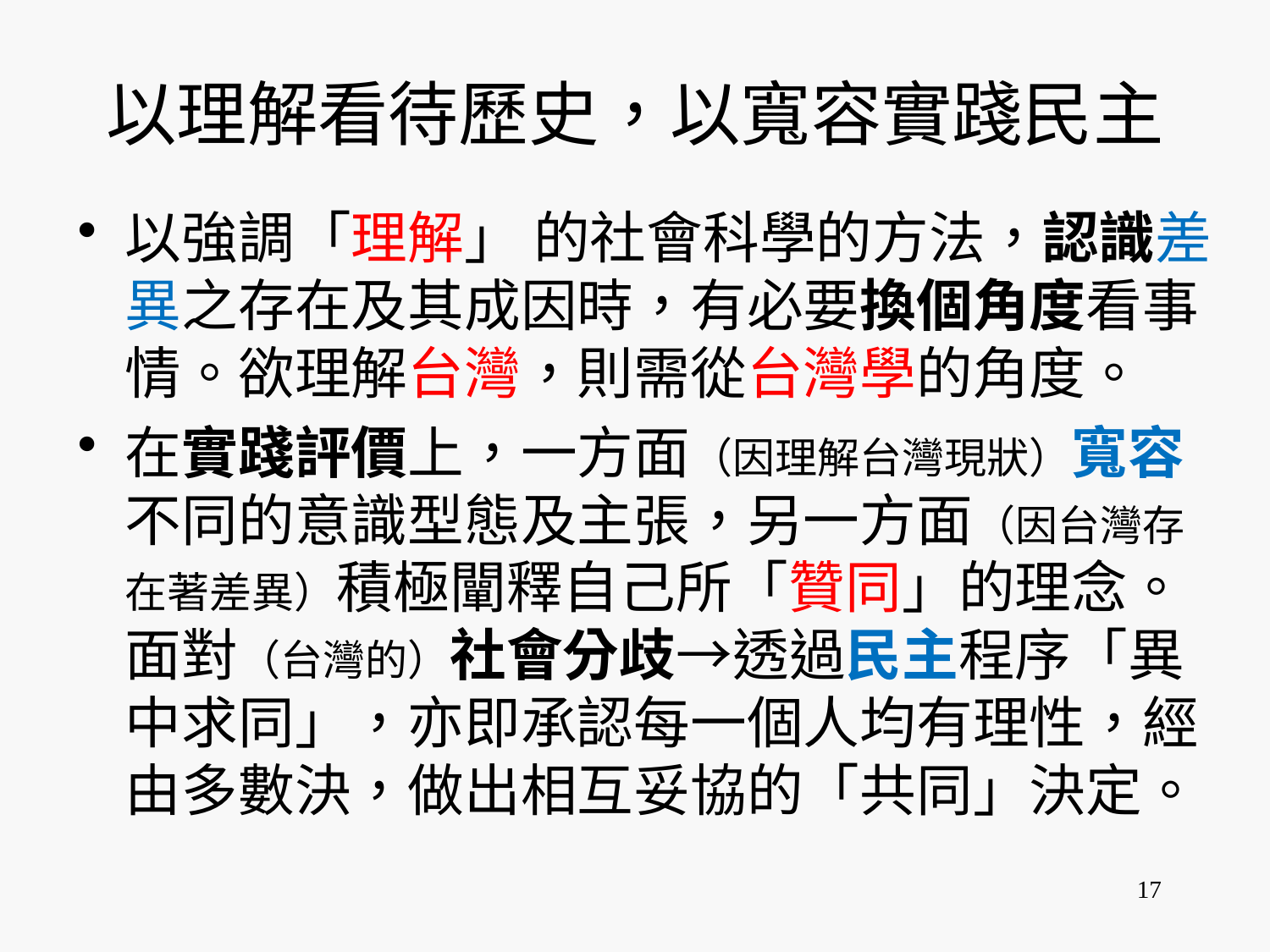

# 以理解看待歷史，以寬容實踐民主
以強調「理解」 的社會科學的方法，認識差異之存在及其成因時，有必要換個角度看事情。欲理解台灣，則需從台灣學的角度。
在實踐評價上，一方面（因理解台灣現狀）寬容不同的意識型態及主張，另一方面（因台灣存在著差異）積極闡釋自己所「贊同」的理念。面對（台灣的）社會分歧→透過民主程序「異中求同」，亦即承認每一個人均有理性，經由多數決，做出相互妥協的「共同」決定。

17